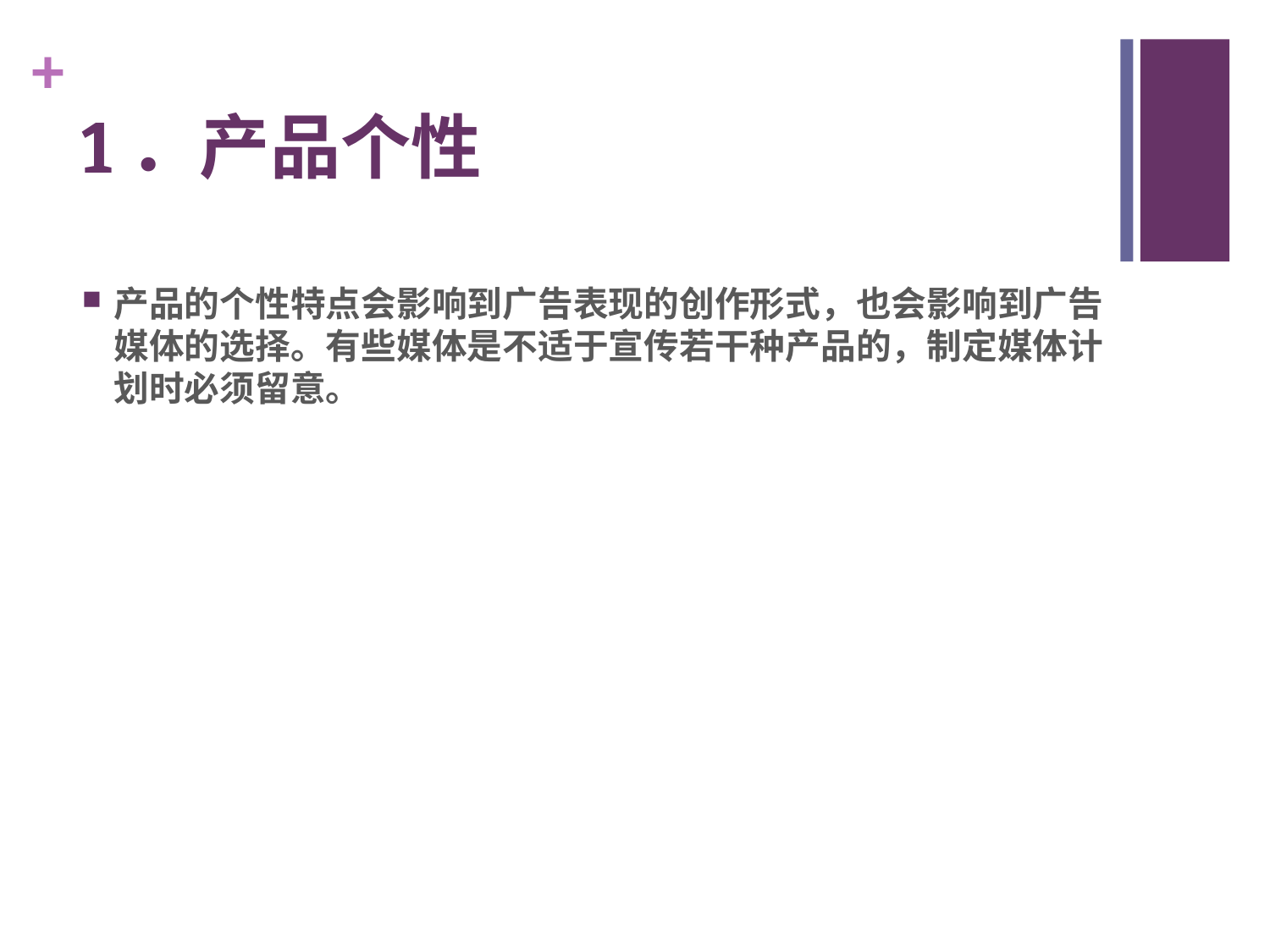

# 1．产品个性
产品的个性特点会影响到广告表现的创作形式，也会影响到广告媒体的选择。有些媒体是不适于宣传若干种产品的，制定媒体计划时必须留意。